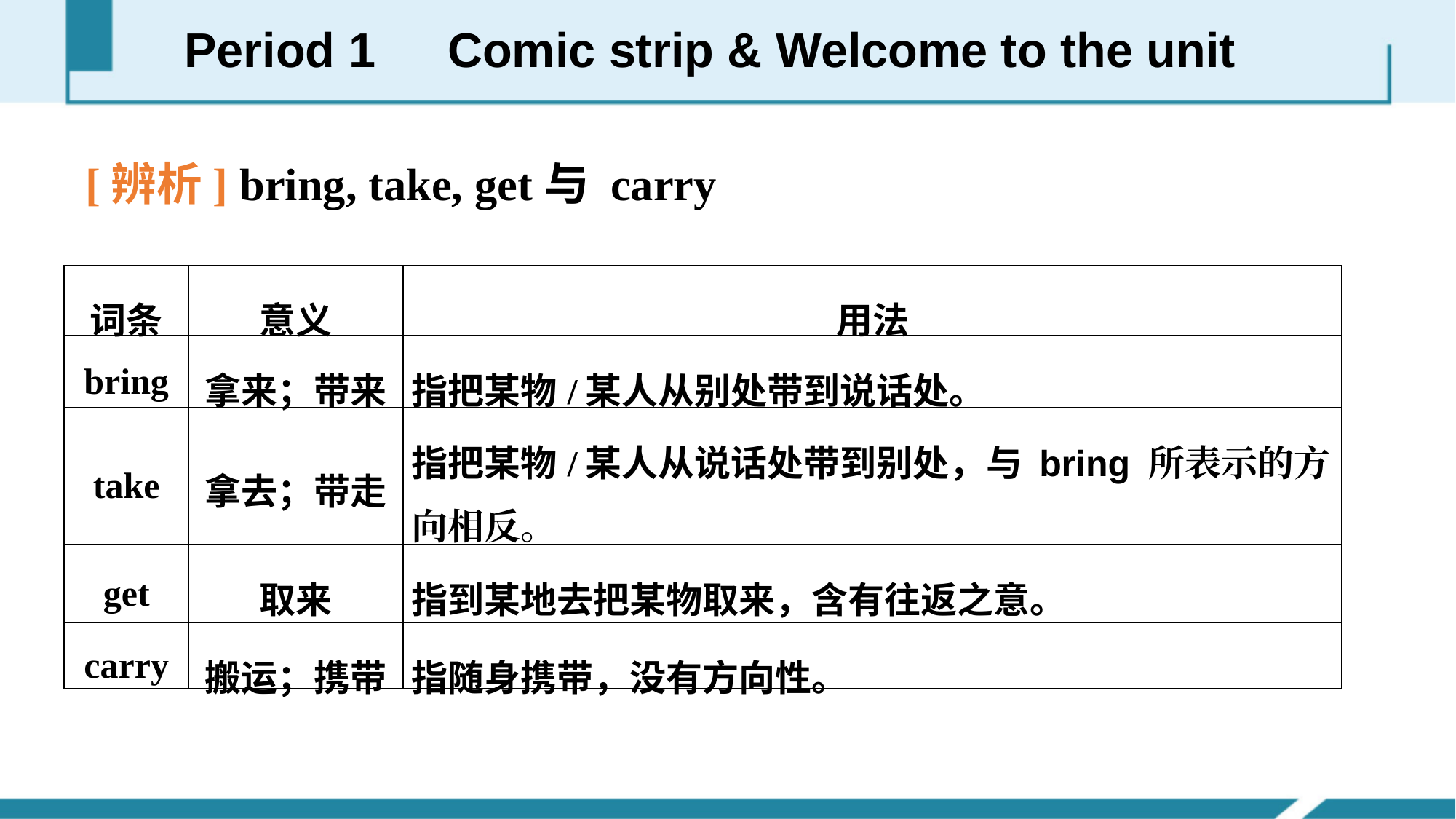

Period 1　Comic strip & Welcome to the unit
[辨析] bring, take, get与 carry
| 词条 | 意义 | 用法 |
| --- | --- | --- |
| bring | 拿来；带来 | 指把某物/某人从别处带到说话处。 |
| take | 拿去；带走 | 指把某物/某人从说话处带到别处，与 bring 所表示的方向相反。 |
| get | 取来 | 指到某地去把某物取来，含有往返之意。 |
| carry | 搬运；携带 | 指随身携带，没有方向性。 |